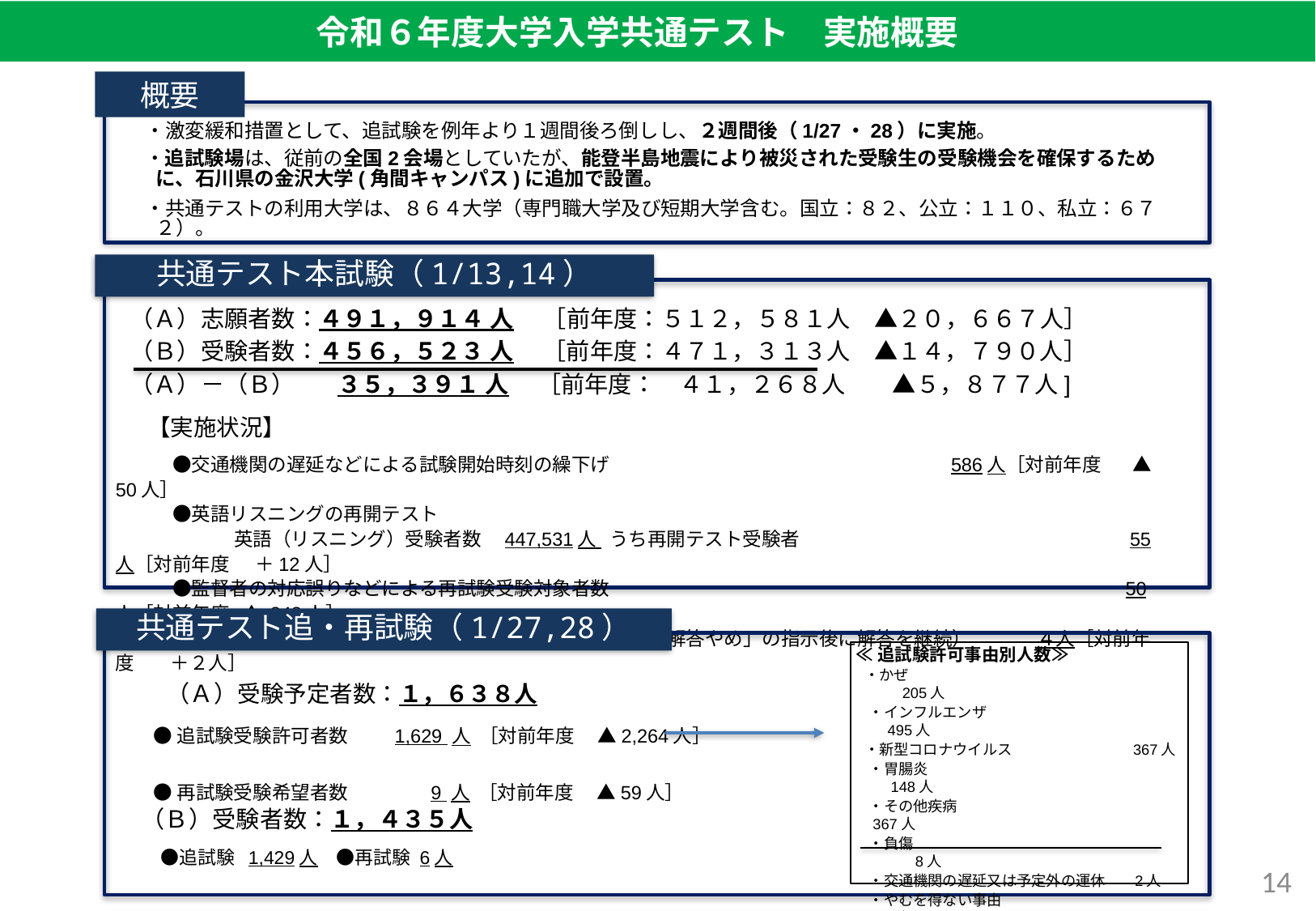

令和６年度大学入学共通テスト　実施概要
概要

・激変緩和措置として、追試験を例年より１週間後ろ倒しし、２週間後（1/27・28）に実施。
・追試験場は、従前の全国2会場としていたが、能登半島地震により被災された受験生の受験機会を確保するために、石川県の金沢大学(角間キャンパス)に追加で設置。
・共通テストの利用大学は、８６４大学（専門職大学及び短期大学含む。国立：８２、公立：１１０、私立：６７２）。
共通テスト本試験（1/13,14）

（Ａ）志願者数：４９１，９１４ 人　 ［前年度：５１２，５８１人　▲２０，６６７人］
（Ｂ）受験者数：４５６，５２３ 人　 ［前年度：４７１，３１３人　▲１４，７９０人］
（Ａ）－（Ｂ）        ３５，３９１ 人　 ［前年度：　４１，２６８人　　▲５，８７７人]

 　【実施状況】
　　　●交通機関の遅延などによる試験開始時刻の繰下げ　  　　　 　　　　　                                    586人［対前年度　   ▲50人］
　　　●英語リスニングの再開テスト
　　　　　　 英語（リスニング）受験者数　447,531人   うち再開テスト受験者　　　　　　　　　　　　　　　　     55人［対前年度      ＋12人］
　　　●監督者の対応誤りなどによる再試験受験対象者数　　　　　　　　　　　　　　　　　　　　　　　　　　    50人［対前年度   ▲ 343人］
　　　●不正行為（カンニングペーパーの使用、定規の使用、「解答やめ」の指示後に解答を継続）　　　  ４人［対前年度 　   ＋２人］

共通テスト追・再試験（1/27,28）

   ≪追試験許可事由別人数≫

  ・かぜ   　　　　　　　　　　　　　　　　　　　　205人
　・インフルエンザ　　　　　　　　　　　　　　　495人
  ・新型コロナウイルス       　         　 　　 367人
　・胃腸炎　　   　　　　　　　　　　　　　　　　 148人
　・その他疾病　　　　　　　　　　 　　 　     　367人
　・負傷　　　　　　　　　　　　　　　　　　　　   　 8人
　・交通機関の遅延又は予定外の運休        2人
　・やむを得ない事由　　　　　　　　　　　   　 18人
　・令和６年能登半島地震での被災   　　   19 人

　　　　　　　　　　　　　　　　　　　計　　　　　1,629人
 　　　　 （Ａ）受験予定者数：１，６３８人
●追試験受験許可者数　　 1,629 人  ［対前年度　 ▲2,264人］
●再試験受験希望者数  　 　　  9 人  ［対前年度　 ▲59人］

　（Ｂ）受験者数：１，４３５人
    　●追試験  1,429人　●再試験 6人
14